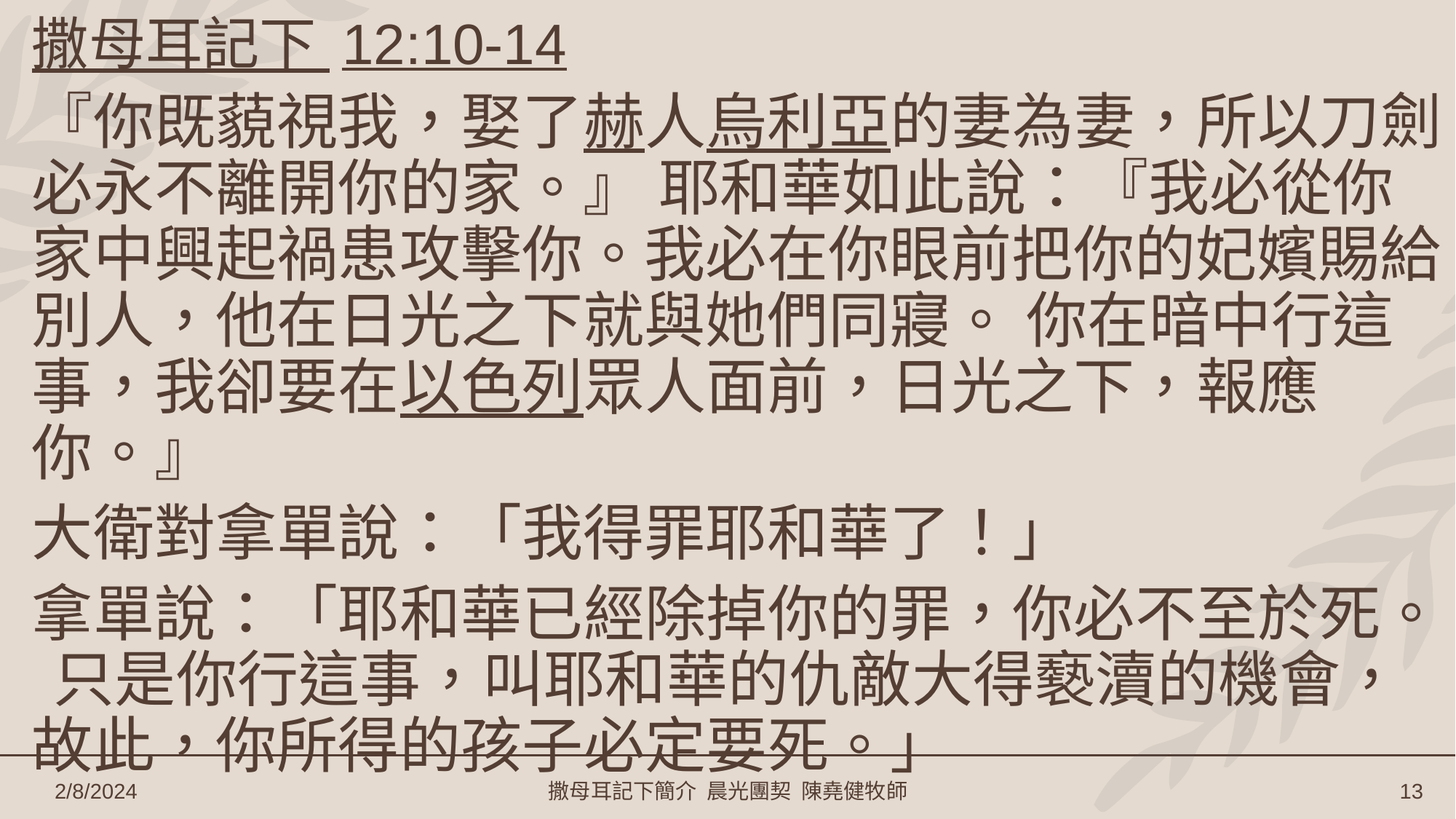

撒母耳記下 12:10-14
『你既藐視我，娶了赫人烏利亞的妻為妻，所以刀劍必永不離開你的家。』 耶和華如此說：『我必從你家中興起禍患攻擊你。我必在你眼前把你的妃嬪賜給別人，他在日光之下就與她們同寢。 你在暗中行這事，我卻要在以色列眾人面前，日光之下，報應你。』
大衛對拿單說：「我得罪耶和華了！」
拿單說：「耶和華已經除掉你的罪，你必不至於死。  只是你行這事，叫耶和華的仇敵大得褻瀆的機會，故此，你所得的孩子必定要死。」
#
2/8/2024
撒母耳記下簡介  晨光團契  陳堯健牧師
13